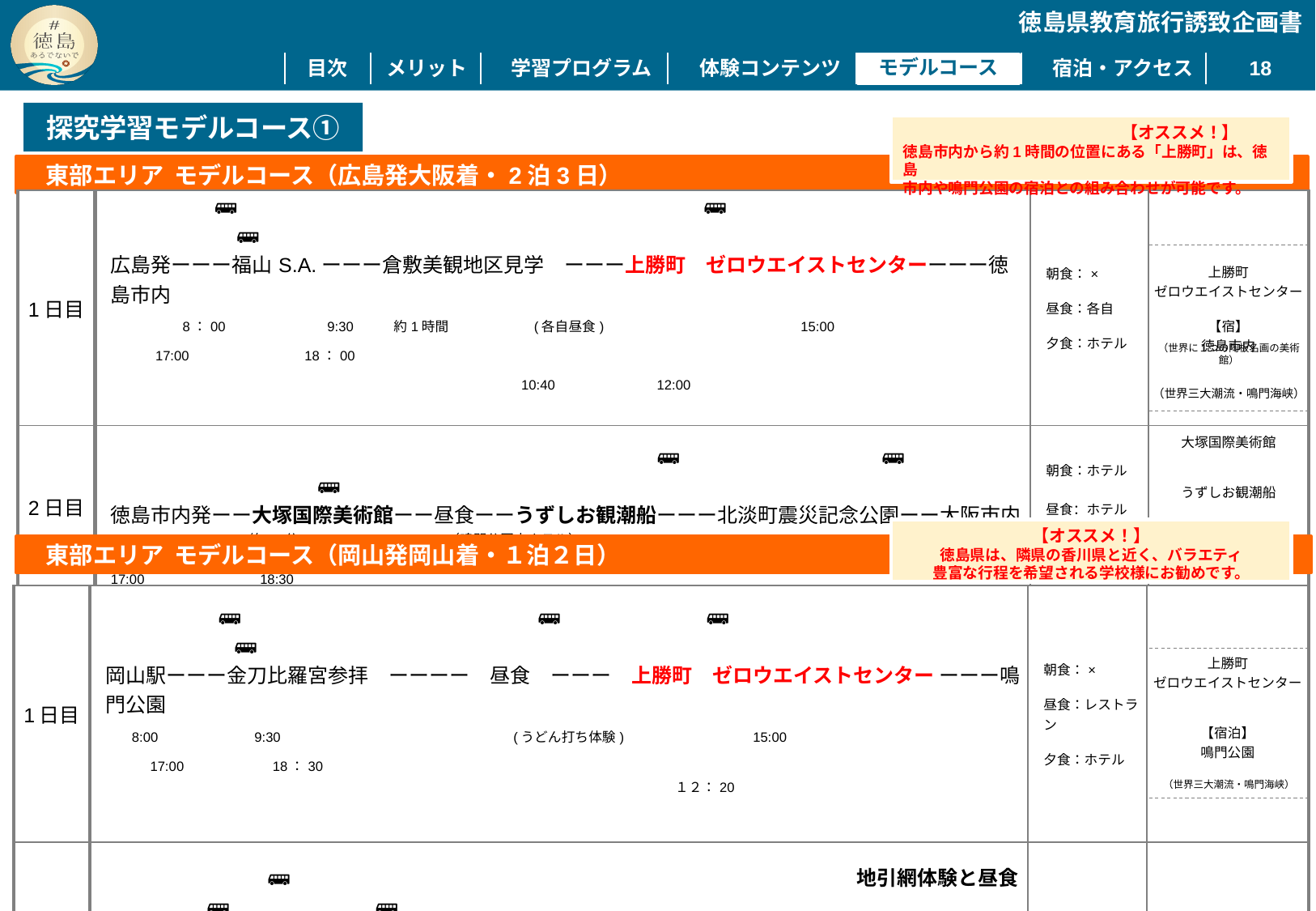

18
モデルコース
探究学習モデルコース①
　　　　　　　　　　　　　【オススメ！】
徳島市内から約1時間の位置にある「上勝町」は、徳島
市内や鳴門公園の宿泊との組み合わせが可能です。
東部エリア  モデルコース（広島発大阪着・2泊3日）
| 1日目 | 🚌　　　　　　　　　　　 　 　　　　　　　　🚌　　　　　　　　　　　　　　　　　　　 　🚌　 　 広島発ーーー福山S.A.ーーー倉敷美観地区見学　ーーー上勝町　ゼロウエイストセンターーーー徳島市内　　　　　　　　　　　　　　　　　　 　　　　　　　 　　　　　8：00　　　　　　　9:30　　約1時間　　　　　　(各自昼食)　　　　　　　　　　　　　　15:00　　　　　　　　　　　　　　　　17:00　　　　　　　　18：00　　　　　　 　　　　　　　　　　　　　　　　　　　　10:40　　　　　　　12:00 | 朝食：× 昼食：各自 夕食：ホテル | 上勝町 ゼロウエイストセンター 【宿】 徳島市内 |
| --- | --- | --- | --- |
| 2日目 | 🚌　　　　　　　　　　🚌　　　　　 　　　　　　　　　 　🚌　　 徳島市内発ーー大塚国際美術館ーー昼食ーーうずしお観潮船ーーー北淡町震災記念公園ーー大阪市内 　　　　　　　　　　 約10分　　　　　　　　 （鳴門公園内ホテル）　　13:00～13:30 　 　 8：45　　　　　　　　 9:30　　　　11:00　　　11:10　　12:30　12:40　　　　　　13:40　　　　　15:40　　　　　　　　　　17:00　　　　　　　　18:30 | 朝食：ホテル 　 昼食：ホテル 夕食：ホテル | 大塚国際美術館 うずしお観潮船 【宿泊】大阪市内 |
| ３日目 | 🚌　　　　　　　　　　　　 　　　　　　　 🚌　　 大阪市内発　ーーーー　ユニバーサルスタジオジャパン　ーーーーーー　　新大阪駅または伊丹空港発 　 8:30　　　　　　　　　　　　　　　 9:00　　　　 15:30　 にて各地へ | 朝食：ホテル 昼食：各自 夕食：× | ユニバーサルスタジオジャパン |
（世界に１つの陶板名画の美術館）
（世界三大潮流・鳴門海峡）
【オススメ！】
徳島県は、隣県の香川県と近く、バラエティ
豊富な行程を希望される学校様にお勧めです。
東部エリア  モデルコース（岡山発岡山着・１泊２日）
| 1日目 | 🚌　　　　　　　　　　　　　　　🚌　　　　　　　 🚌　　　　　　　　　　　　　　　 　　　　　　　　　　🚌　　　　　　 岡山駅ーーー金刀比羅宮参拝　ーーーー　昼食　ーーー　上勝町　ゼロウエイストセンター ーーー鳴門公園　 　8:00　　　　 9:30　　　　　　　　　　　 (うどん打ち体験)　　　　　　　　　15:00　　　　　　　　　　　　　　　　　　　　17:00 　　 　　　18：30 　　　　　　　　　　　　 　　　　　　　　　　　　　　　　　　　　　　　　　　　　　　　　　　　　　　　　　　１２：20 | 朝食：× 昼食：レストラン 夕食：ホテル | 上勝町 ゼロウエイストセンター 【宿泊】 鳴門公園 |
| --- | --- | --- | --- |
| 2日目 | 🚌　　　　　　　　　　　　　　　　　　　　　　　　　　　　地引網体験と昼食　　　　　🚌　　　　　 　　🚌　　　　　　　　　　　　　　　　　　　　　　　　　　　　　　　　　　　　　 鳴門公園発ーーうずしお観潮船　ーーー鳴門公園　ーーー　アオアヲナルトリゾート　ーー 鳴門I.C. ーー 　 8:40　　　　　　　　8:50　　　　　　　9:40　　　　　　　9:50　　 10:30　 　　　10:40　　　　　 　12:50　 　　　　　　　🚌　　　　　　　　　　　　🚌　　 坂出I.C. ーーー　四国水族館　ーーー 岡山駅または岡山空港発にて各地へ 　 14:00 　14:15 　　　16:00　　　　　　17:15 | 朝食：ホテル 昼食：ホテル 夕食：× | うずしお観潮船 鳴門海峡での 地引網体験 |

（世界三大潮流・鳴門海峡）